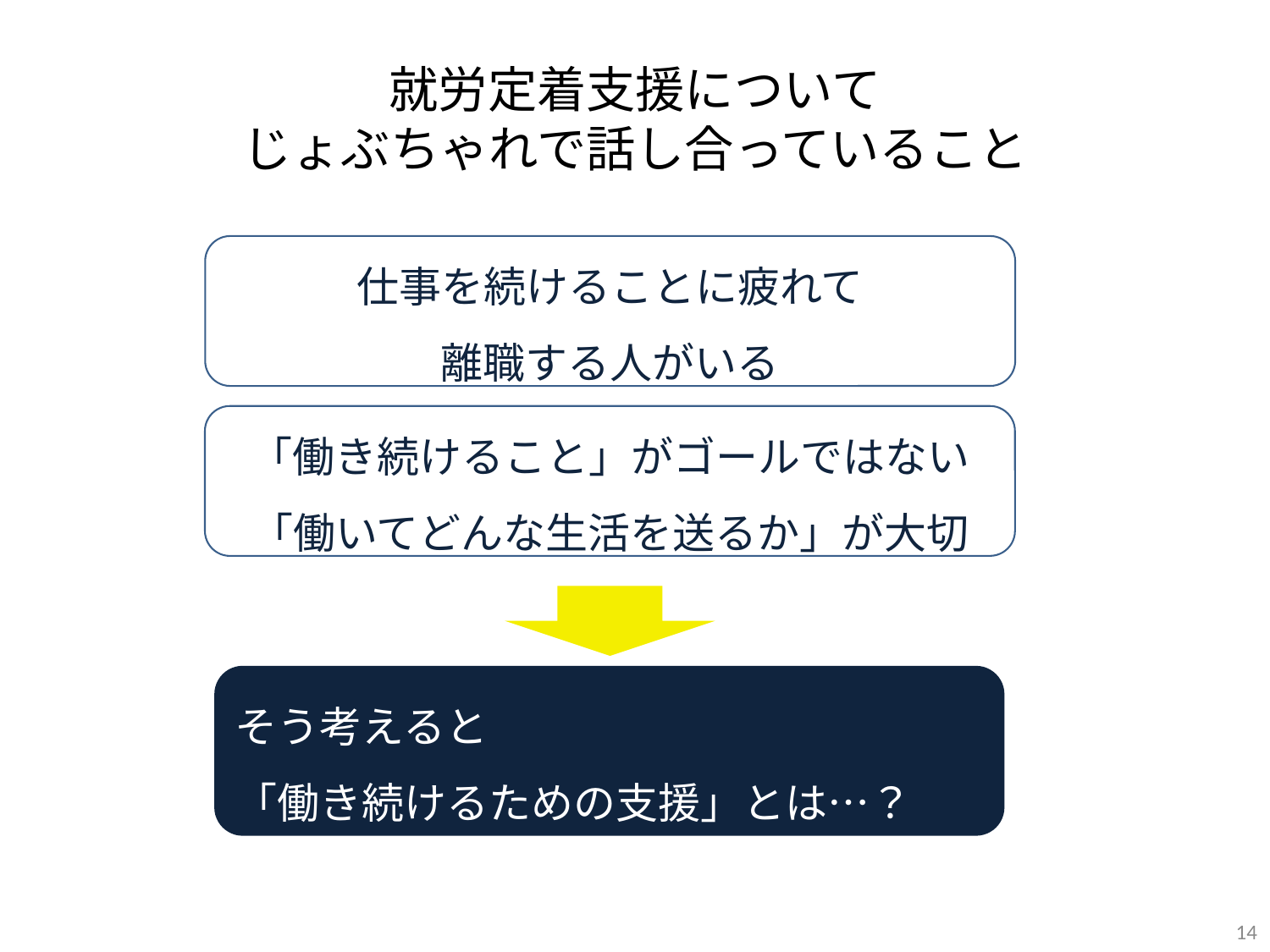

# 就労定着支援について じょぶちゃれで話し合っていること
仕事を続けることに疲れて
離職する人がいる
「働き続けること」がゴールではない
「働いてどんな生活を送るか」が大切

そう考えると
「働き続けるための支援」とは…？
14